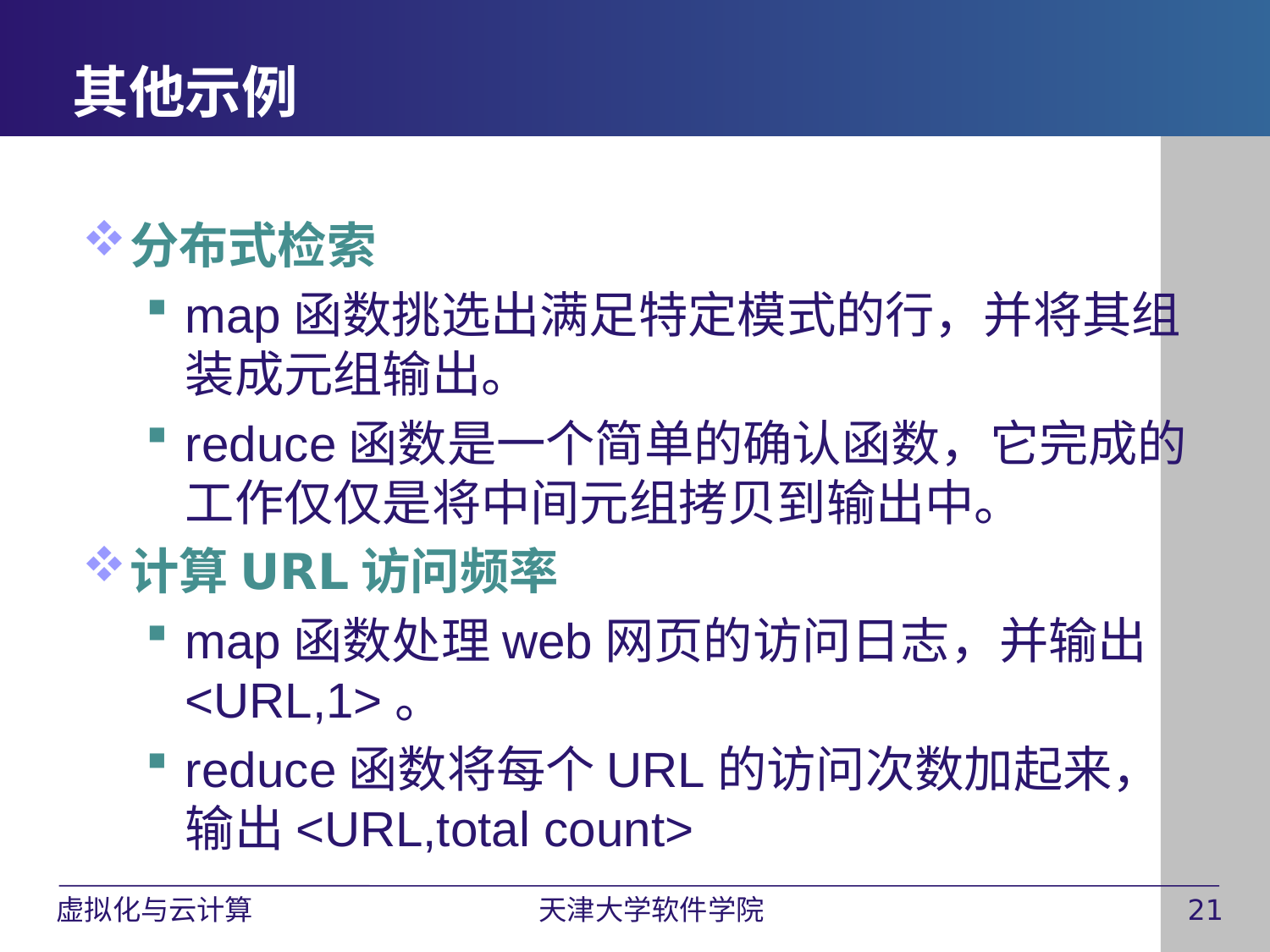

# 其他示例
分布式检索
map函数挑选出满足特定模式的行，并将其组装成元组输出。
reduce函数是一个简单的确认函数，它完成的工作仅仅是将中间元组拷贝到输出中。
计算URL访问频率
map函数处理web网页的访问日志，并输出<URL,1>。
reduce函数将每个URL的访问次数加起来，输出<URL,total count>